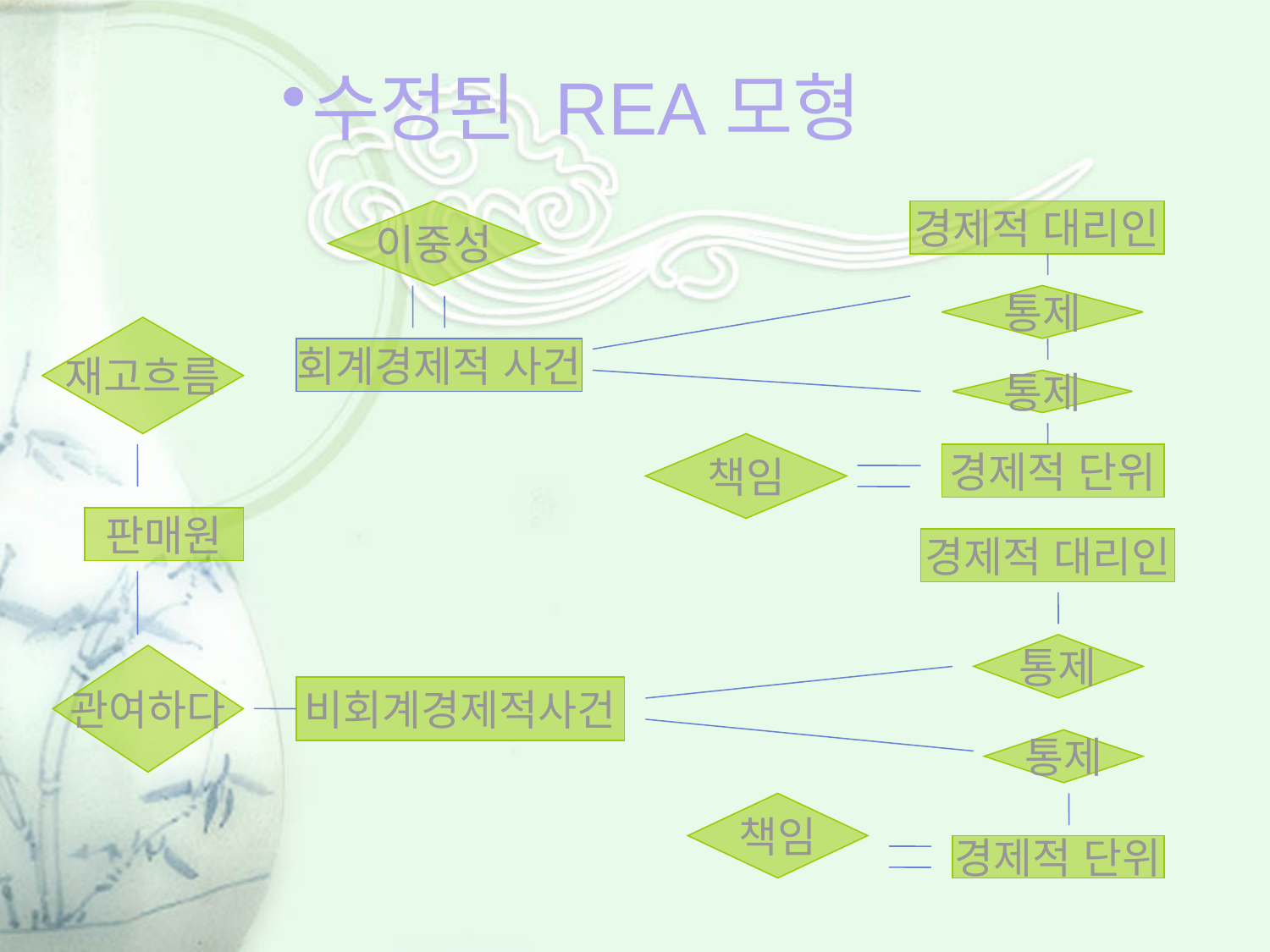

# 수정된 REA모형
이중성
경제적 대리인

통제

재고흐름
회계경제적 사건

통제

책임

경제적 단위

판매원
경제적 대리인

통제
관여하다

비회계경제적사건

통제
책임

경제적 단위